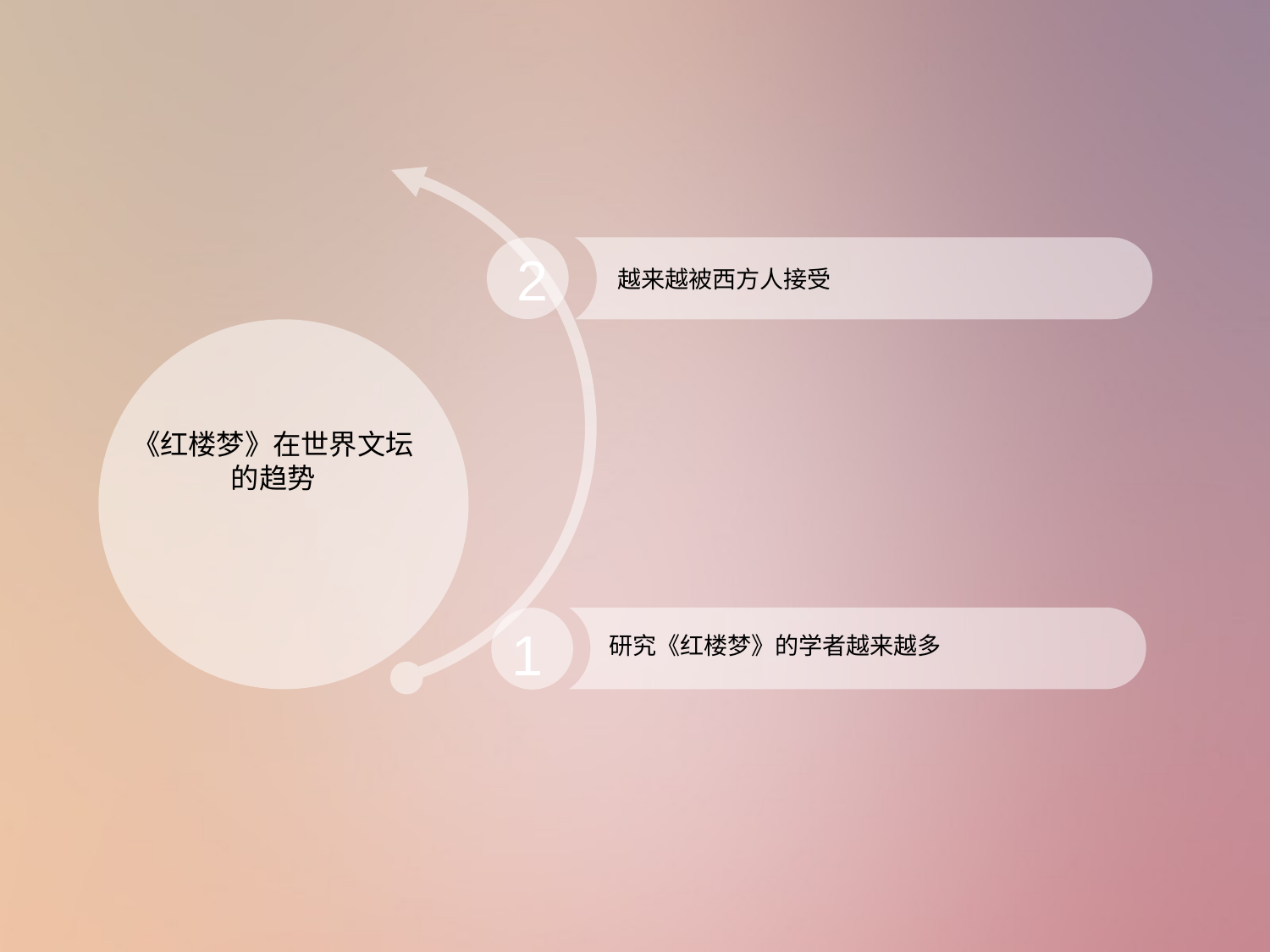

2
越来越被西方人接受

《红楼梦》在世界文坛的趋势

1
研究《红楼梦》的学者越来越多